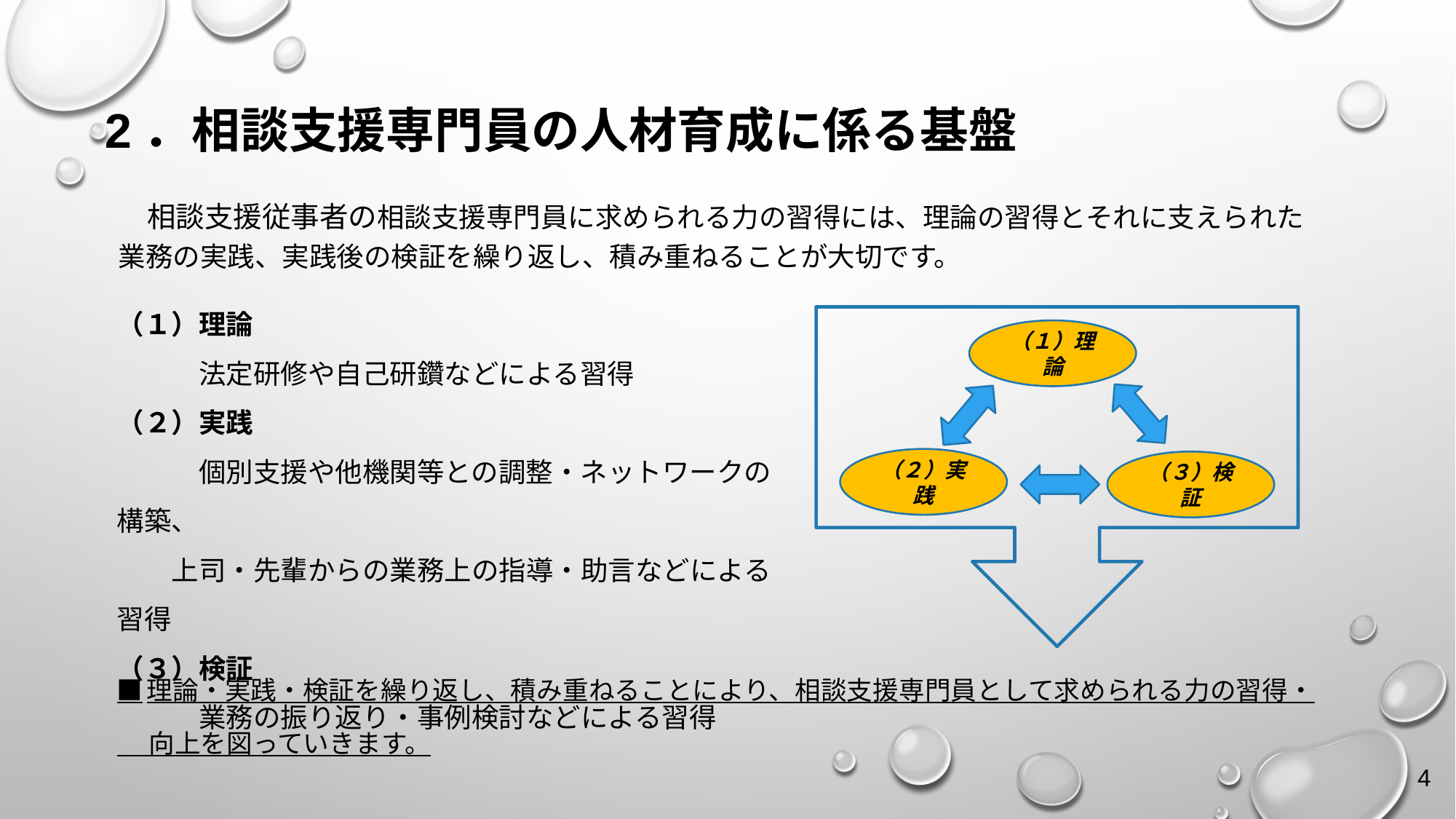

# 2．相談支援専門員の人材育成に係る基盤
　相談支援従事者の相談支援専門員に求められる力の習得には、理論の習得とそれに支えられた業務の実践、実践後の検証を繰り返し、積み重ねることが大切です。
（１）理論
　　　法定研修や自己研鑽などによる習得
（２）実践
　　　個別支援や他機関等との調整・ネットワークの構築、
　　上司・先輩からの業務上の指導・助言などによる習得
（３）検証
　　　業務の振り返り・事例検討などによる習得

（１）理論

（２）実践
（３）検証

■理論・実践・検証を繰り返し、積み重ねることにより、相談支援専門員として求められる力の習得・
　 向上を図っていきます。
4